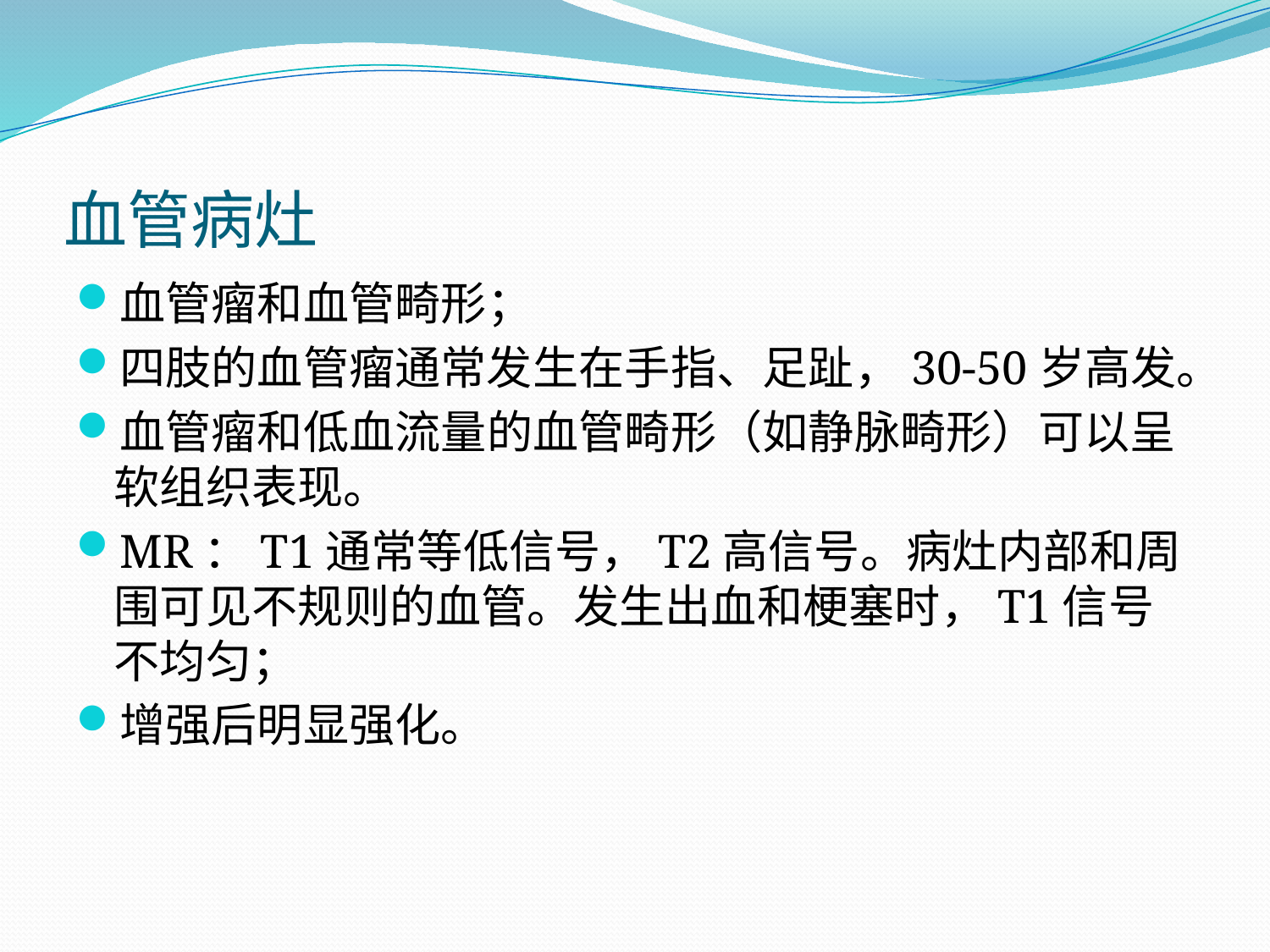

# 血管病灶
血管瘤和血管畸形；
四肢的血管瘤通常发生在手指、足趾，30-50岁高发。
血管瘤和低血流量的血管畸形（如静脉畸形）可以呈软组织表现。
MR：T1通常等低信号，T2高信号。病灶内部和周围可见不规则的血管。发生出血和梗塞时，T1信号不均匀；
增强后明显强化。